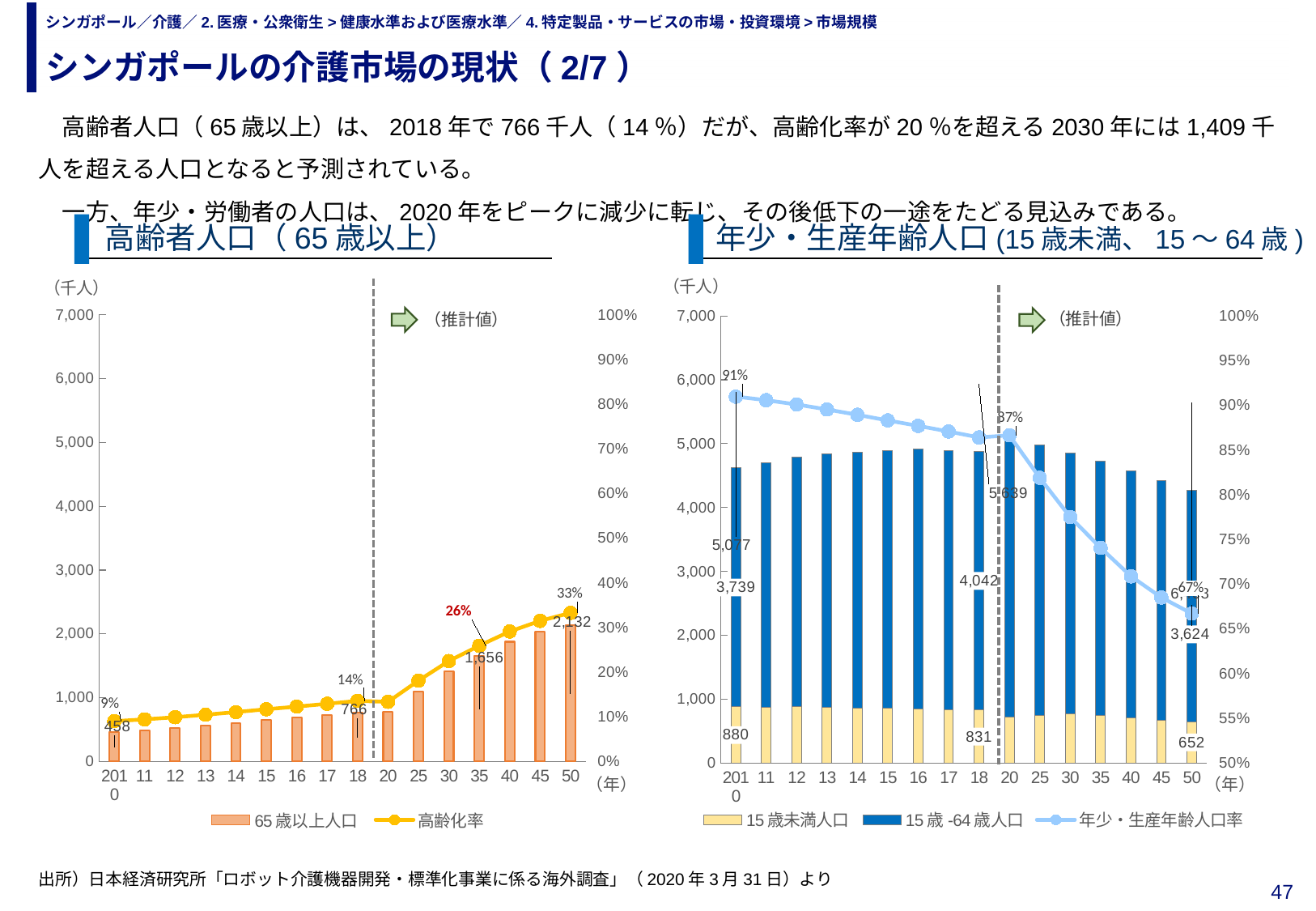

シンガポールの介護市場の現状（2/7）
# シンガポール／介護／2.医療・公衆衛生>健康水準および医療水準／4.特定製品・サービスの市場・投資環境>市場規模
　高齢者人口（65歳以上）は、2018年で766千人（14％）だが、高齢化率が20％を超える2030年には1,409千人を超える人口となると予測されている。
　一方、年少・労働者の人口は、2020年をピークに減少に転じ、その後低下の一途をたどる見込みである。
高齢者人口（65歳以上）

年少・生産年齢人口(15歳未満、15～64歳)

### Chart

| Category | 15歳未満人口 | 15歳-64歳人口 | 総数 | 年少・生産年齢人口率 |
|---|---|---|---|---|
| 2010 | 880.332 | 3738.501 | 5076.732000000001 | 0.9098043780920482 |
| 11 | 878.529 | 3816.888 | 5183.687999999999 | 0.9058062522281434 |
| 12 | 880.18 | 3906.077 | 5312.436000000001 | 0.9009533479556271 |
| 13 | 874.622 | 3959.858 | 5399.161 | 0.8954131947537776 |
| 14 | 866.567 | 3998.397 | 5469.724 | 0.8894350062270052 |
| 15 | 858.086 | 4030.088 | 5535.003 | 0.8831384553901778 |
| 16 | 854.389 | 4063.707 | 5607.282999999999 | 0.877090740738429 |
| 17 | 840.81 | 4046.25 | 5612.253 | 0.8707839792682189 |
| 18 | 831.072 | 4041.681 | 5638.6759999999995 | 0.8641661624111759 |
| 20 | 719.662 | 4349.568 | 5850.343000000001 | 0.8664842386164366 |
| 25 | 741.844 | 4236.533 | 6078.76 | 0.818979035197968 |
| 30 | 771.87 | 4082.085 | 6262.465 | 0.7750869665539049 |
| 35 | 744.098 | 3986.464 | 6386.454 | 0.7407180886294649 |
| 40 | 702.81 | 3866.168 | 6445.489 | 0.7088644476780583 |
| 45 | 666.015 | 3751.379 | 6447.175 | 0.6851673795111812 |
| 50 | 651.702 | 3623.859 | 6407.528 | 0.6672715281150546 |

### Chart

| Category | 65歳以上人口 | 高齢化率 |
|---|---|---|
| 2010 | 457.899 | 0.09019562190795179 |
| 11 | 488.271 | 0.09419374777185666 |
| 12 | 526.179 | 0.09904665204437285 |
| 13 | 564.681 | 0.10458680524622252 |
| 14 | 604.76 | 0.11056499377299475 |
| 15 | 646.829 | 0.11686154460982225 |
| 16 | 689.187 | 0.12290925926157108 |
| 17 | 725.193 | 0.12921602073178098 |
| 18 | 765.923 | 0.13583383758882406 |
| 20 | 781.113 | 0.1335157613835633 |
| 25 | 1100.383 | 0.181020964802032 |
| 30 | 1408.51 | 0.2249130334460951 |
| 35 | 1655.892 | 0.25928191137053525 |
| 40 | 1876.511 | 0.29113555232194177 |
| 45 | 2029.781 | 0.3148326204888187 |
| 50 | 2131.967 | 0.3327284718849453 |
（推計値）

（推計値）

（年）
（年）
出所）日本経済研究所「ロボット介護機器開発・標準化事業に係る海外調査」（2020年3月31日）より